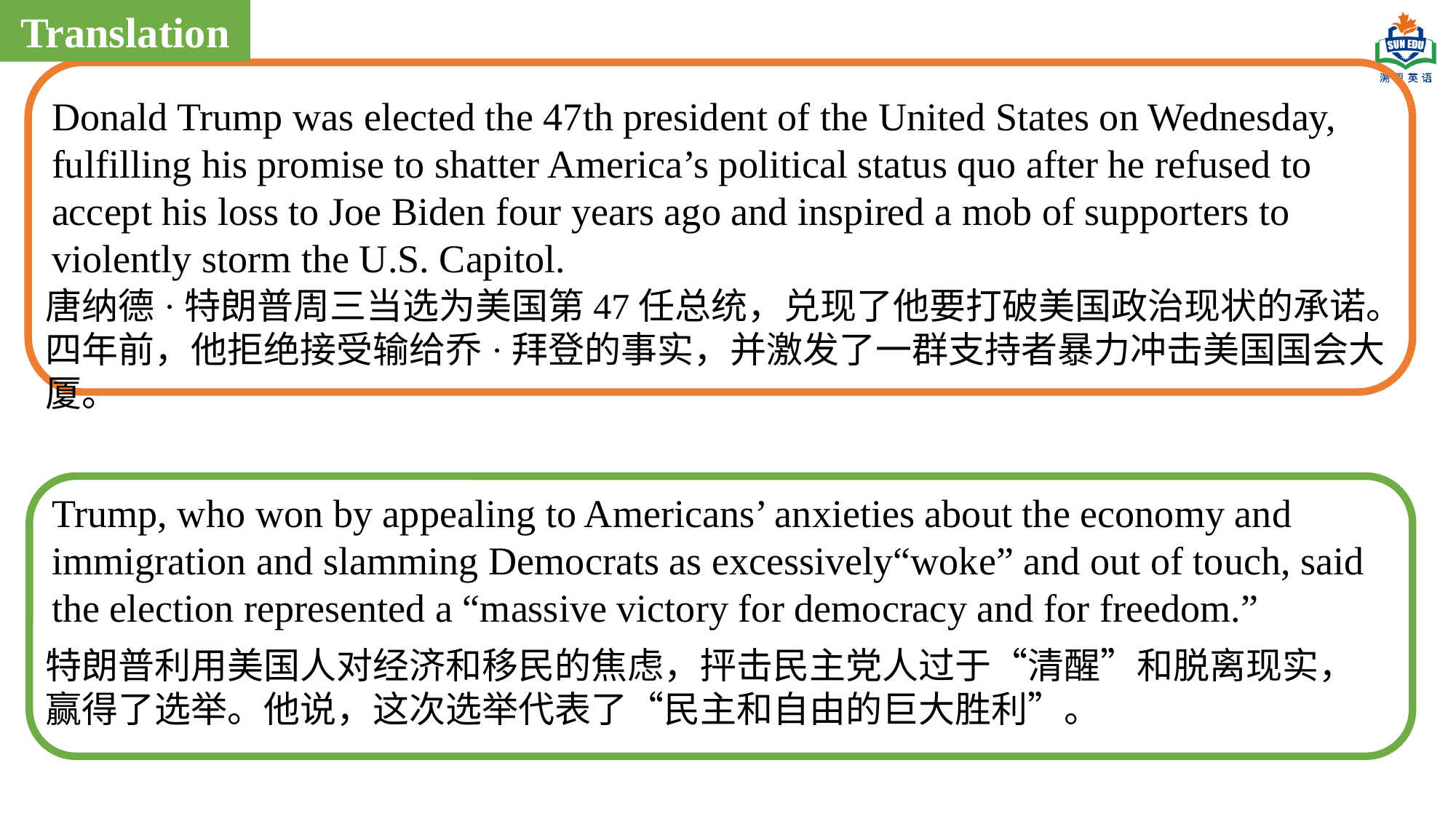

Translation

Donald Trump was elected the 47th president of the United States on Wednesday, fulfilling his promise to shatter America’s political status quo after he refused to accept his loss to Joe Biden four years ago and inspired a mob of supporters to violently storm the U.S. Capitol.
唐纳德·特朗普周三当选为美国第47任总统，兑现了他要打破美国政治现状的承诺。四年前，他拒绝接受输给乔·拜登的事实，并激发了一群支持者暴力冲击美国国会大厦。

Trump, who won by appealing to Americans’ anxieties about the economy and immigration and slamming Democrats as excessively“woke” and out of touch, said the election represented a “massive victory for democracy and for freedom.”
特朗普利用美国人对经济和移民的焦虑，抨击民主党人过于“清醒”和脱离现实，赢得了选举。他说，这次选举代表了“民主和自由的巨大胜利”。